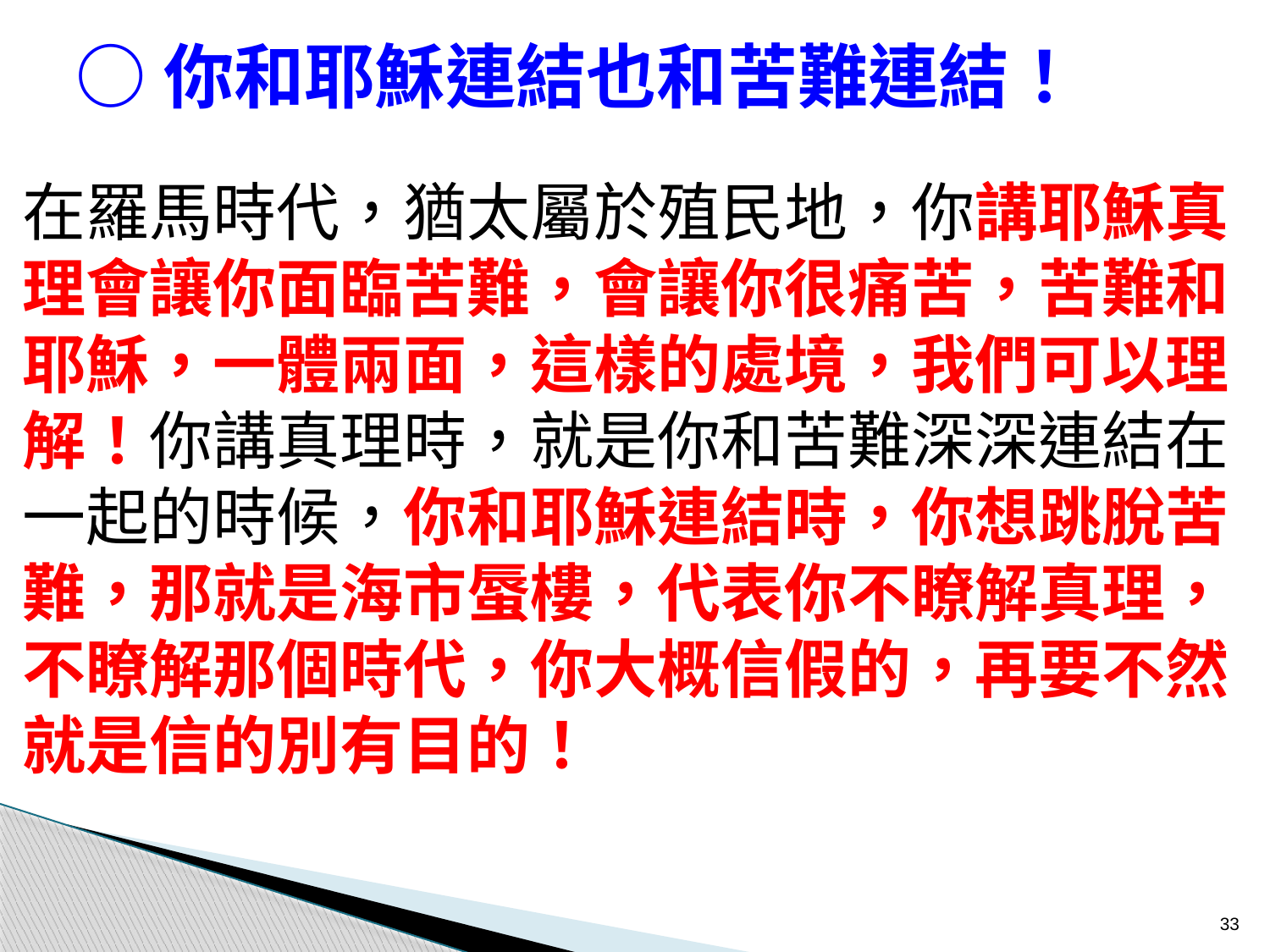

○你和耶穌連結也和苦難連結！
在羅馬時代，猶太屬於殖民地，你講耶穌真理會讓你面臨苦難，會讓你很痛苦，苦難和耶穌，一體兩面，這樣的處境，我們可以理解！你講真理時，就是你和苦難深深連結在一起的時候，你和耶穌連結時，你想跳脫苦難，那就是海市蜃樓，代表你不瞭解真理，不瞭解那個時代，你大概信假的，再要不然就是信的別有目的！
33